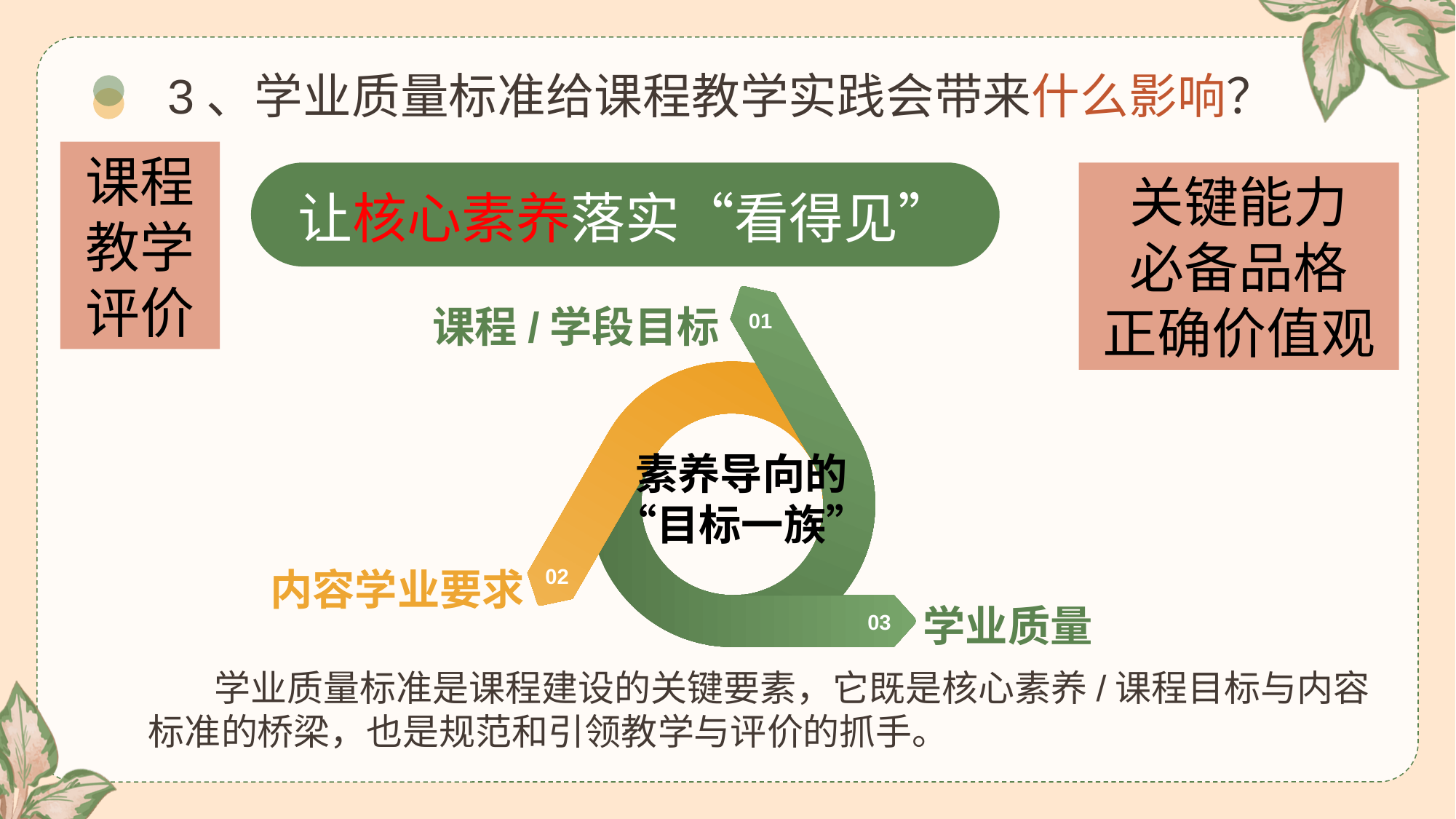

3、学业质量标准给课程教学实践会带来什么影响？

课程
教学
评价

关键能力
必备品格
正确价值观
让核心素养落实“看得见”
课程/学段目标
01

素养导向的“目标一族”
内容学业要求
02
学业质量
03
       学业质量标准是课程建设的关键要素，它既是核心素养/课程目标与内容标准的桥梁，也是规范和引领教学与评价的抓手。
8